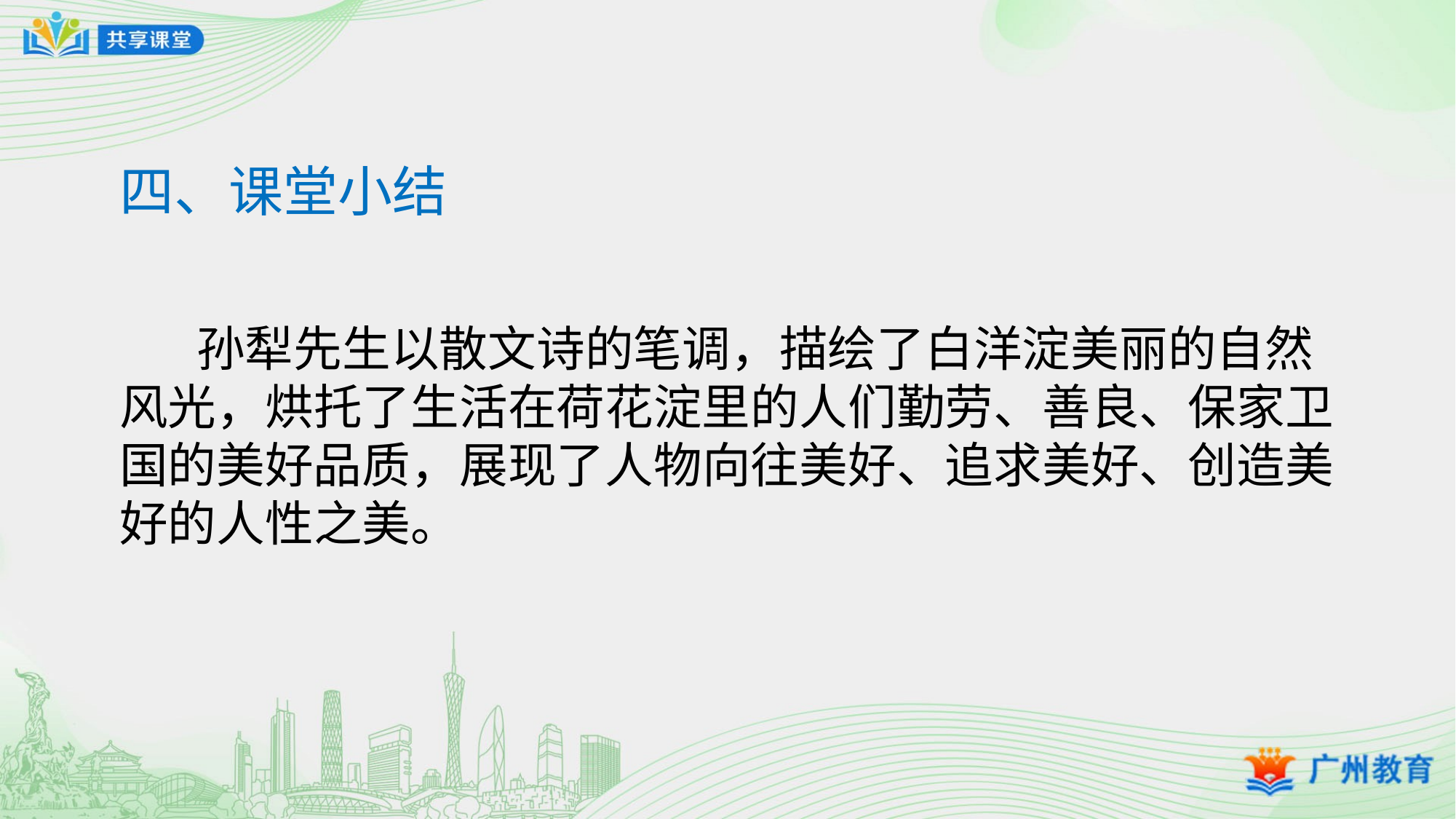

四、课堂小结

      孙犁先生以散文诗的笔调，描绘了白洋淀美丽的自然风光，烘托了生活在荷花淀里的人们勤劳、善良、保家卫国的美好品质，展现了人物向往美好、追求美好、创造美好的人性之美。